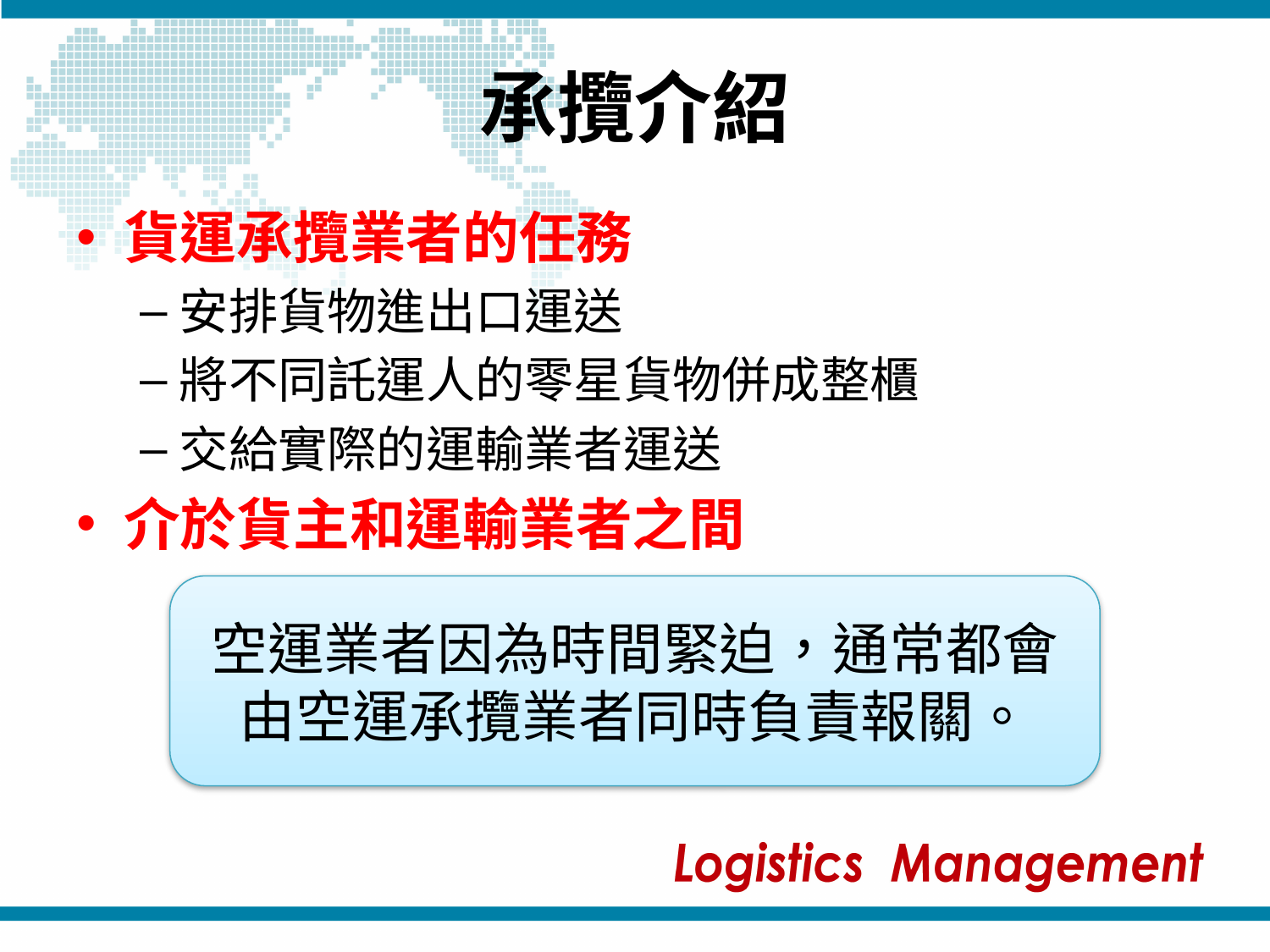

# 承攬介紹
貨運承攬業者的任務
安排貨物進出口運送
將不同託運人的零星貨物併成整櫃
交給實際的運輸業者運送
介於貨主和運輸業者之間

空運業者因為時間緊迫，通常都會由空運承攬業者同時負責報關。